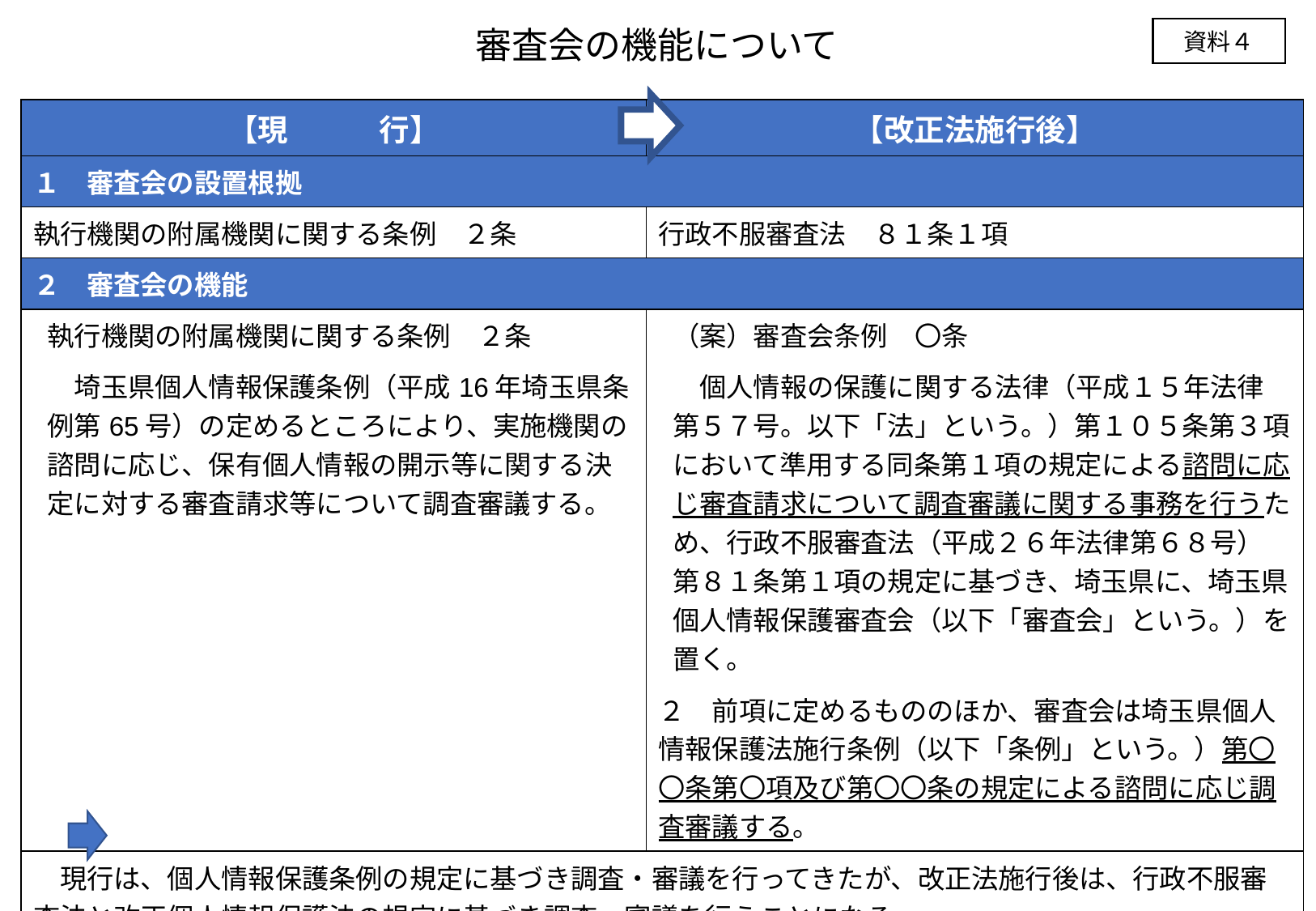

資料４
# 審査会の機能について

| 【現　　　行】 | 【改正法施行後】 |
| --- | --- |
| １　審査会の設置根拠 |  |
| 執行機関の附属機関に関する条例　２条 | 行政不服審査法　８１条１項 |
| ２　審査会の機能 |  |
| 執行機関の附属機関に関する条例　２条 | （案）審査会条例　〇条 |
| 埼玉県個人情報保護条例（平成16年埼玉県条例第65号）の定めるところにより、実施機関の諮問に応じ、保有個人情報の開示等に関する決定に対する審査請求等について調査審議する。 | 個人情報の保護に関する法律（平成１５年法律第５７号。以下「法」という。）第１０５条第３項において準用する同条第１項の規定による諮問に応じ審査請求について調査審議に関する事務を行うため、行政不服審査法（平成２６年法律第６８号）第８１条第１項の規定に基づき、埼玉県に、埼玉県個人情報保護審査会（以下「審査会」という。）を置く。 |
|  | ２　前項に定めるもののほか、審査会は埼玉県個人情報保護法施行条例（以下「条例」という。）第〇〇条第〇項及び第〇〇条の規定による諮問に応じ調査審議する。 |
| 現行は、個人情報保護条例の規定に基づき調査・審議を行ってきたが、改正法施行後は、行政不服審査法と改正個人情報保護法の規定に基づき調査・審議を行うことになる。 　両法に定められていない調査権限や手続等について、施行条例又は審査会条例で定めることになる。 改正法施行後についても、現行と同等の権限・手続となるよう検討中。 |  |